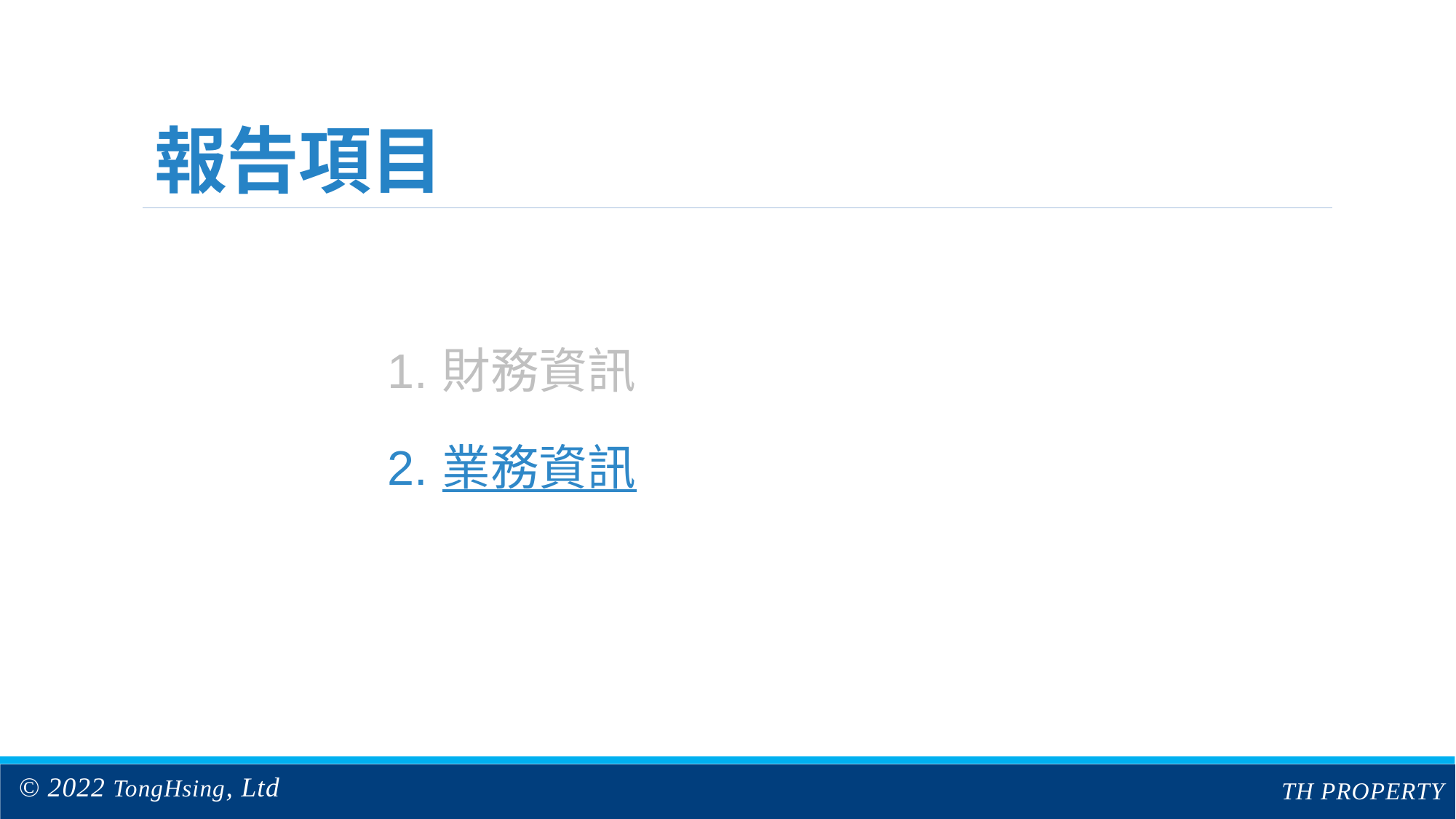

報告項目
財務資訊
業務資訊
 © 2022 TongHsing, Ltd
 TH PROPERTY